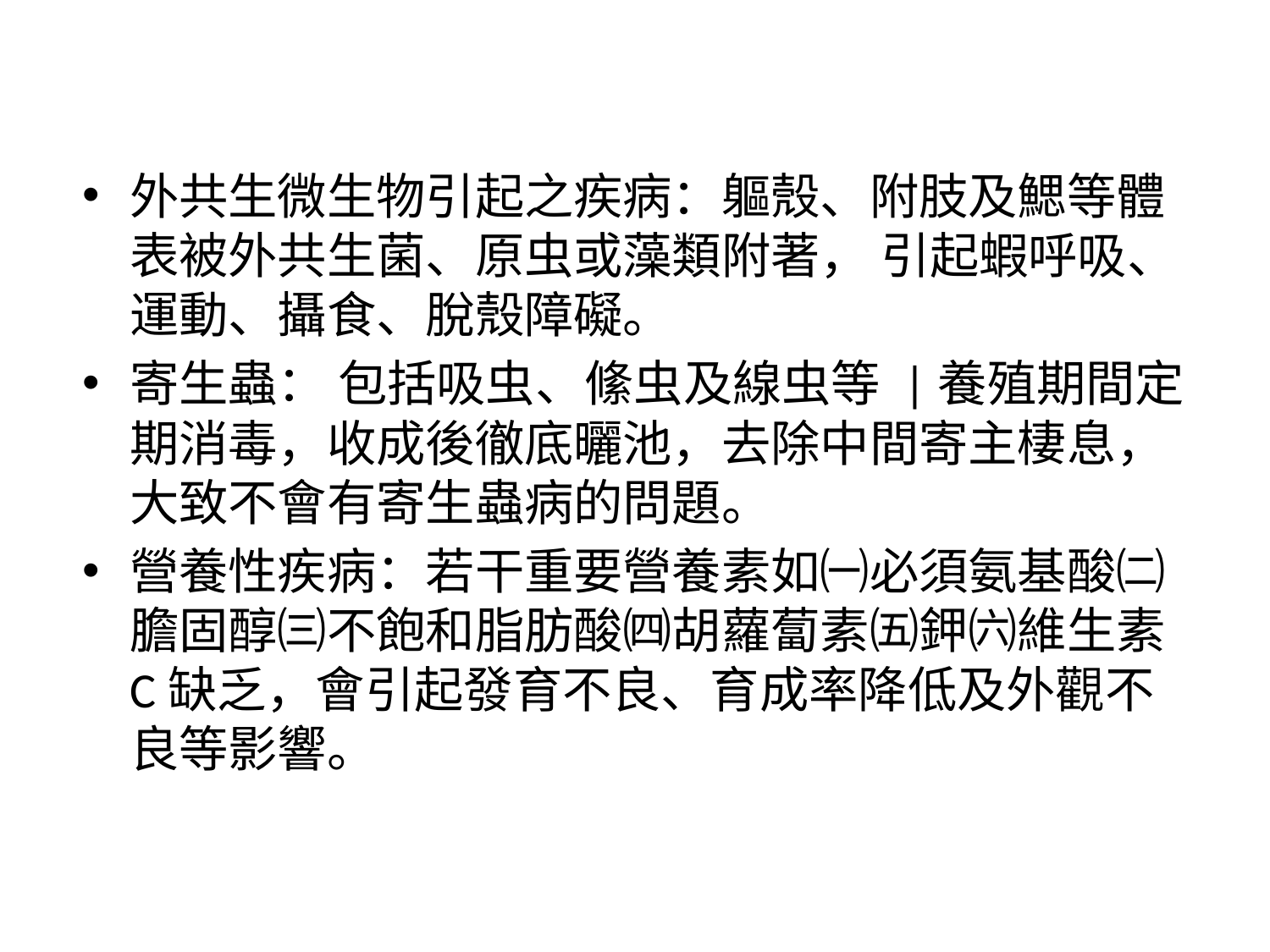

#
外共生微生物引起之疾病：軀殼、附肢及鰓等體表被外共生菌、原虫或藻類附著， 引起蝦呼吸、運動、攝食、脫殼障礙。
寄生蟲： 包括吸虫、絛虫及線虫等 |養殖期間定期消毒，收成後徹底曬池，去除中間寄主棲息，大致不會有寄生蟲病的問題。
營養性疾病：若干重要營養素如㈠必須氨基酸㈡膽固醇㈢不飽和脂肪酸㈣胡蘿蔔素㈤鉀㈥維生素C缺乏，會引起發育不良、育成率降低及外觀不良等影響。